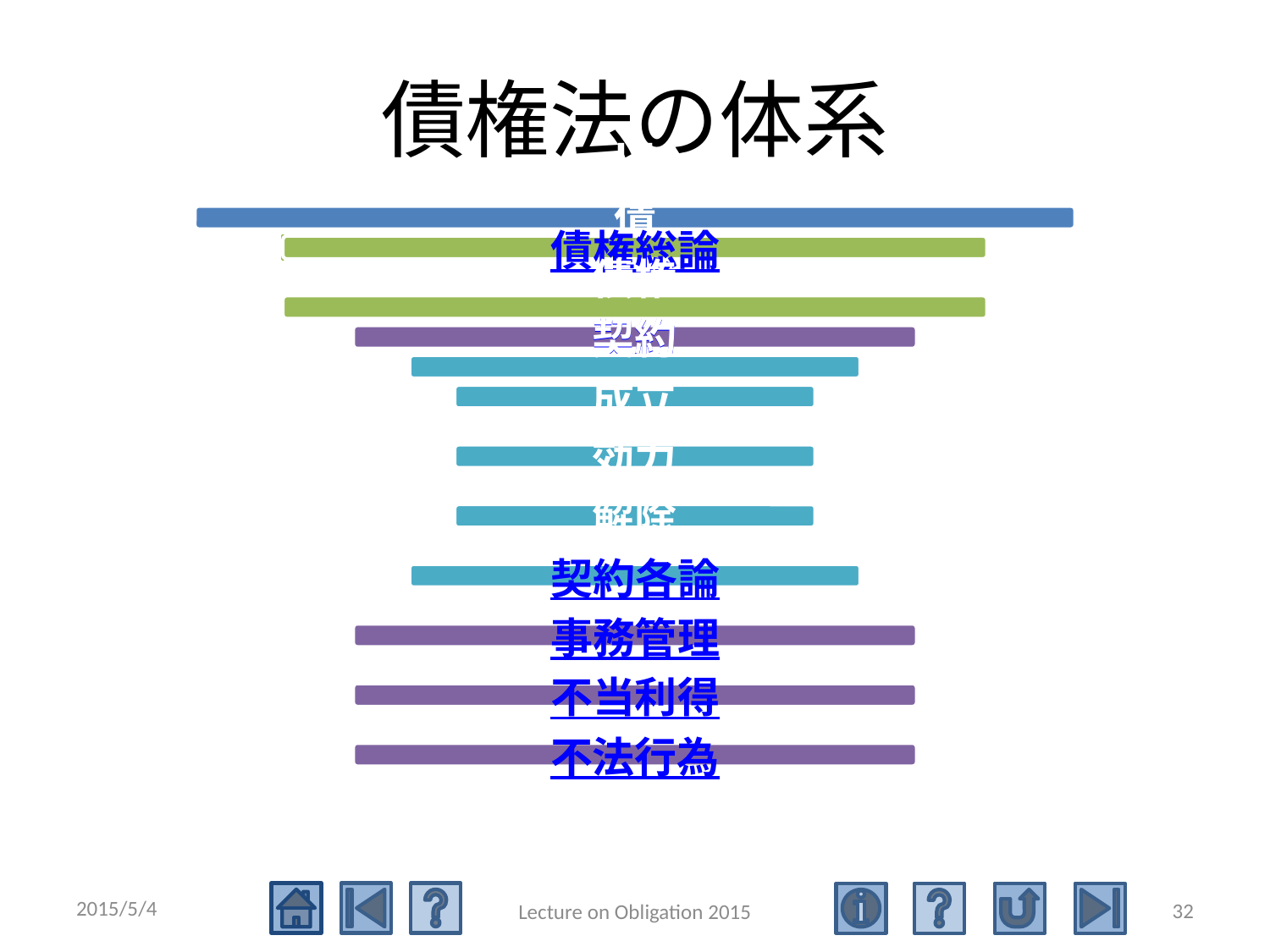

# 債権法の体系
債権
総論
契約
不当利得
不法行為
事務管理
契約
各論
成立
効力
解除
2015/5/4
32
Lecture on Obligation 2015